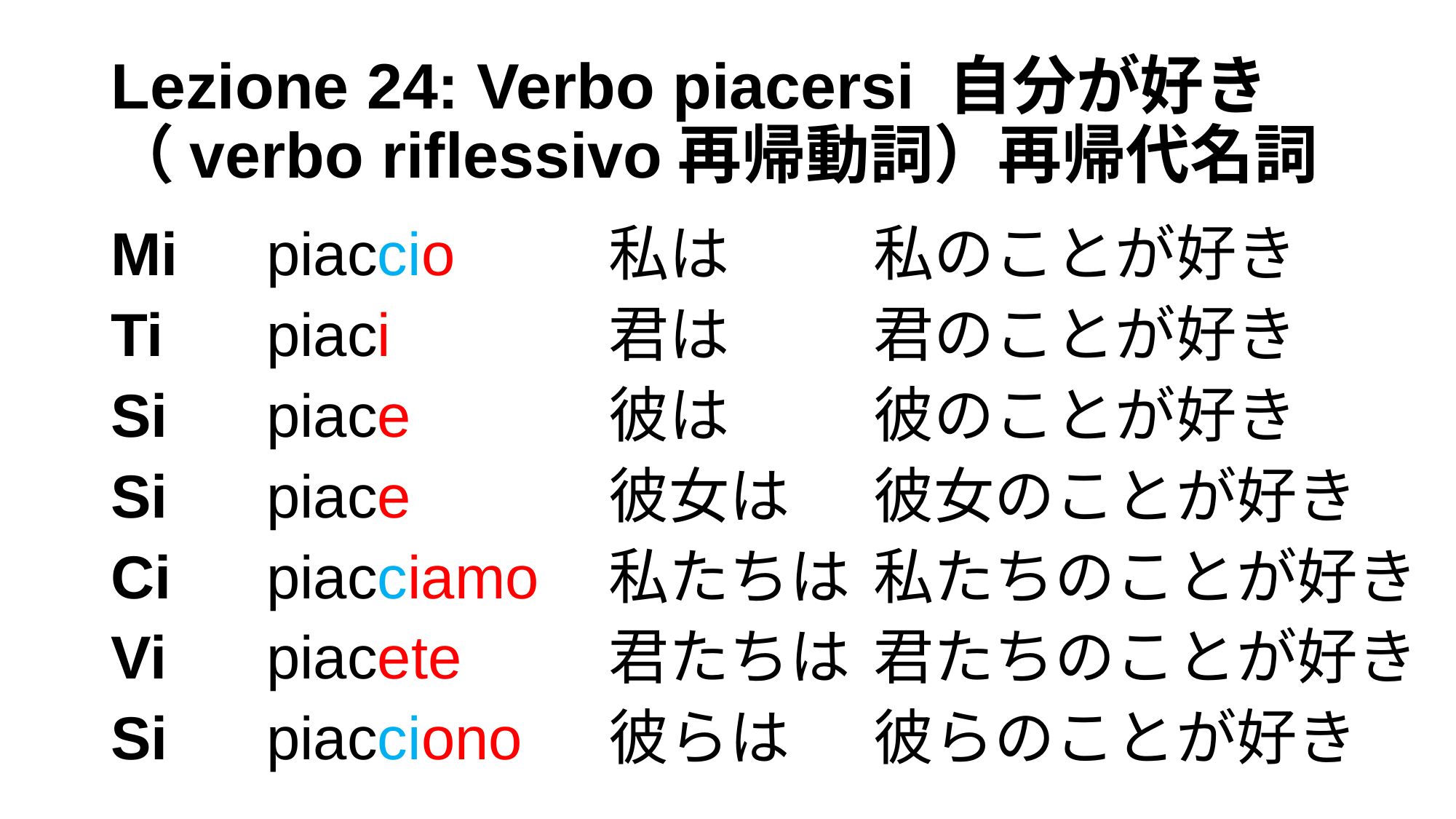

# Lezione 24: Verbo piacersi 自分が好き（verbo riflessivo再帰動詞）再帰代名詞
Mi
Ti
Si
Si
Ci
Vi
Si

piaccio
piaci
piace
piace
piacciamo
piacete
piacciono

私は
君は
彼は
彼女は
私たちは
君たちは
彼らは
私のことが好き
君のことが好き
彼のことが好き
彼女のことが好き
私たちのことが好き
君たちのことが好き
彼らのことが好き